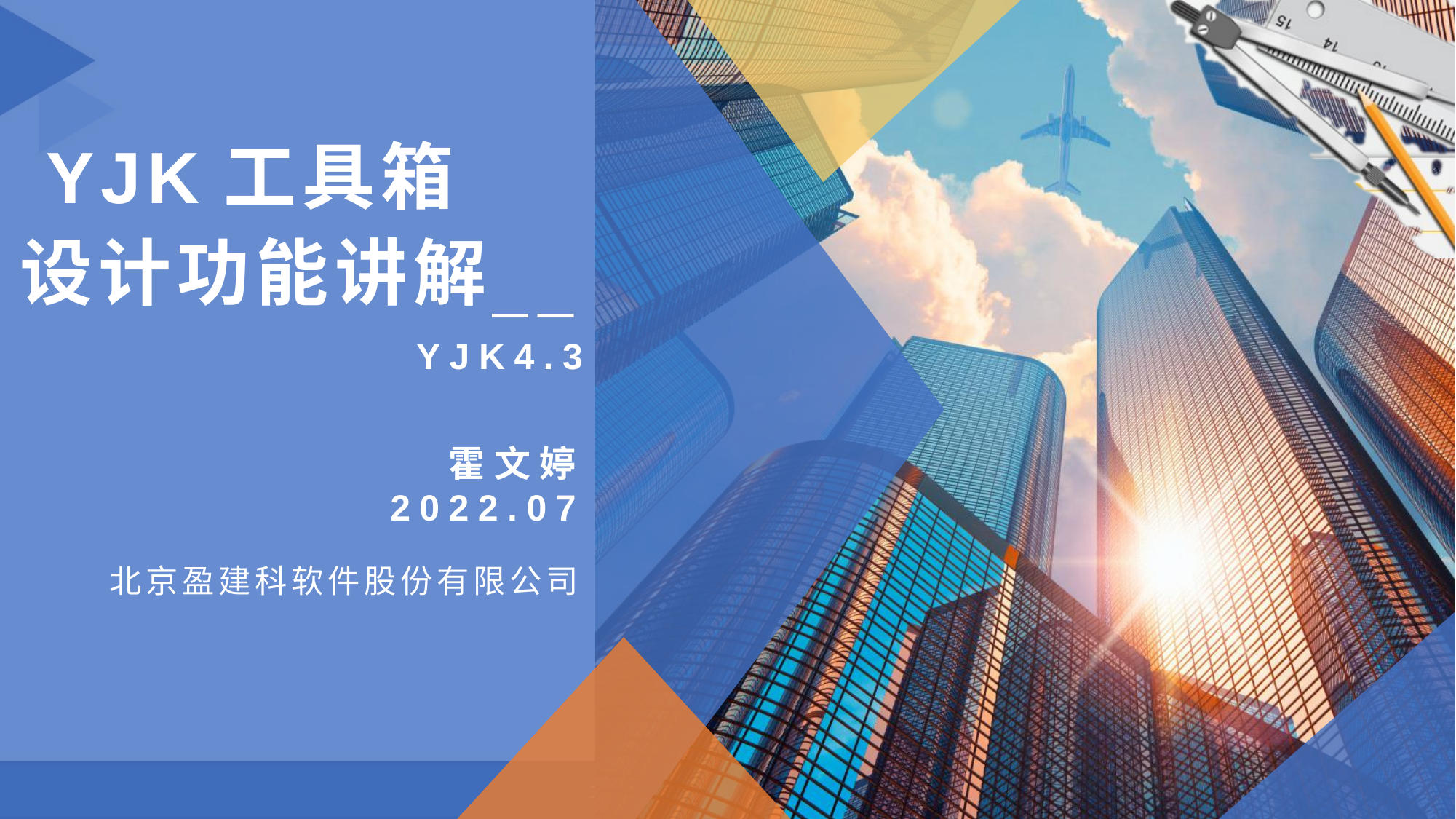

# YJK工具箱 设计功能讲解
  ——YJK4.3
   霍文婷
2022.07
北京盈建科软件股份有限公司
1